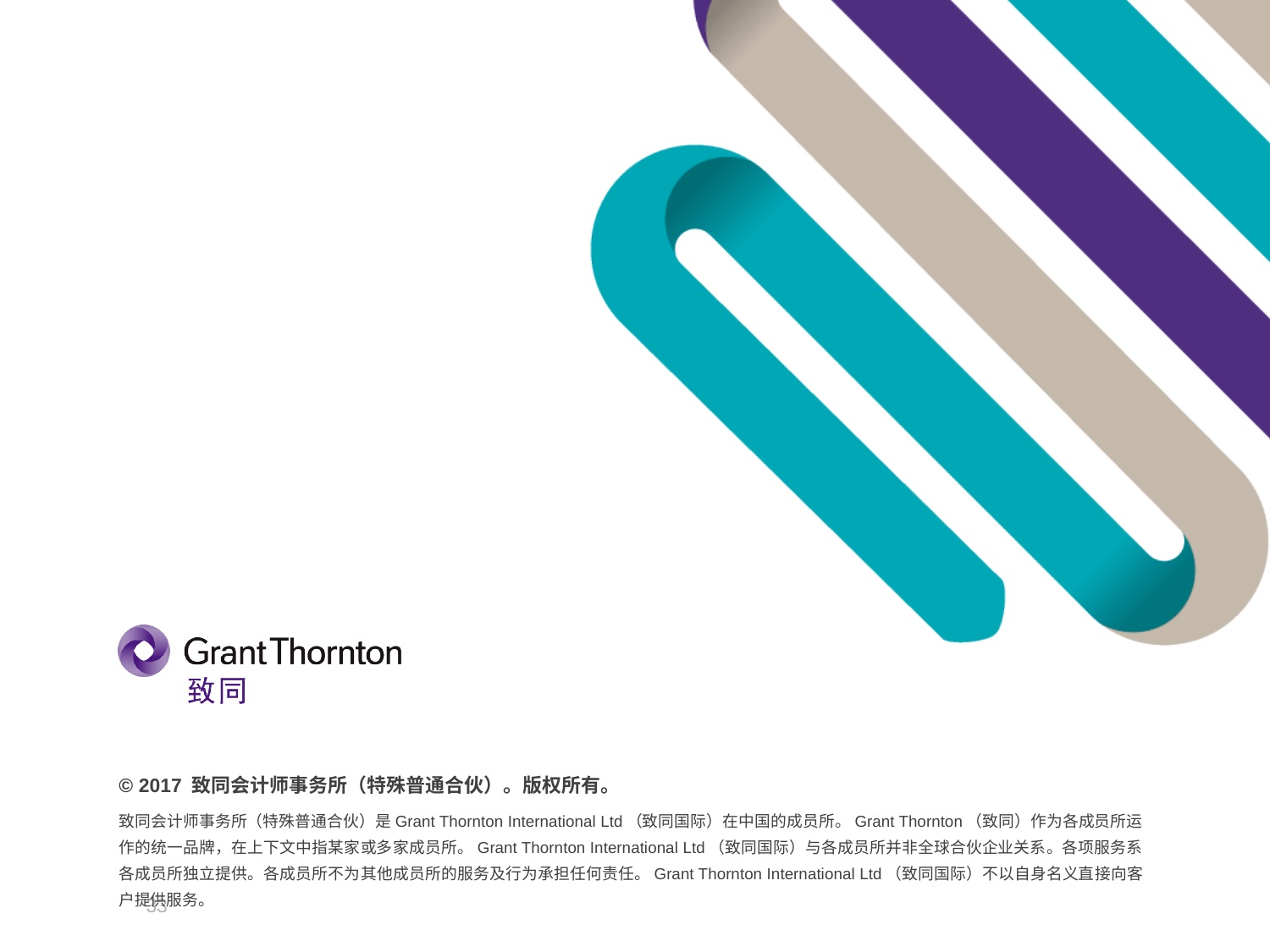

© 2017 致同会计师事务所（特殊普通合伙）。版权所有。
致同会计师事务所（特殊普通合伙）是Grant Thornton International Ltd（致同国际）在中国的成员所。Grant Thornton（致同）作为各成员所运作的统一品牌，在上下文中指某家或多家成员所。Grant Thornton International Ltd（致同国际）与各成员所并非全球合伙企业关系。各项服务系各成员所独立提供。各成员所不为其他成员所的服务及行为承担任何责任。Grant Thornton International Ltd（致同国际）不以自身名义直接向客户提供服务。
33